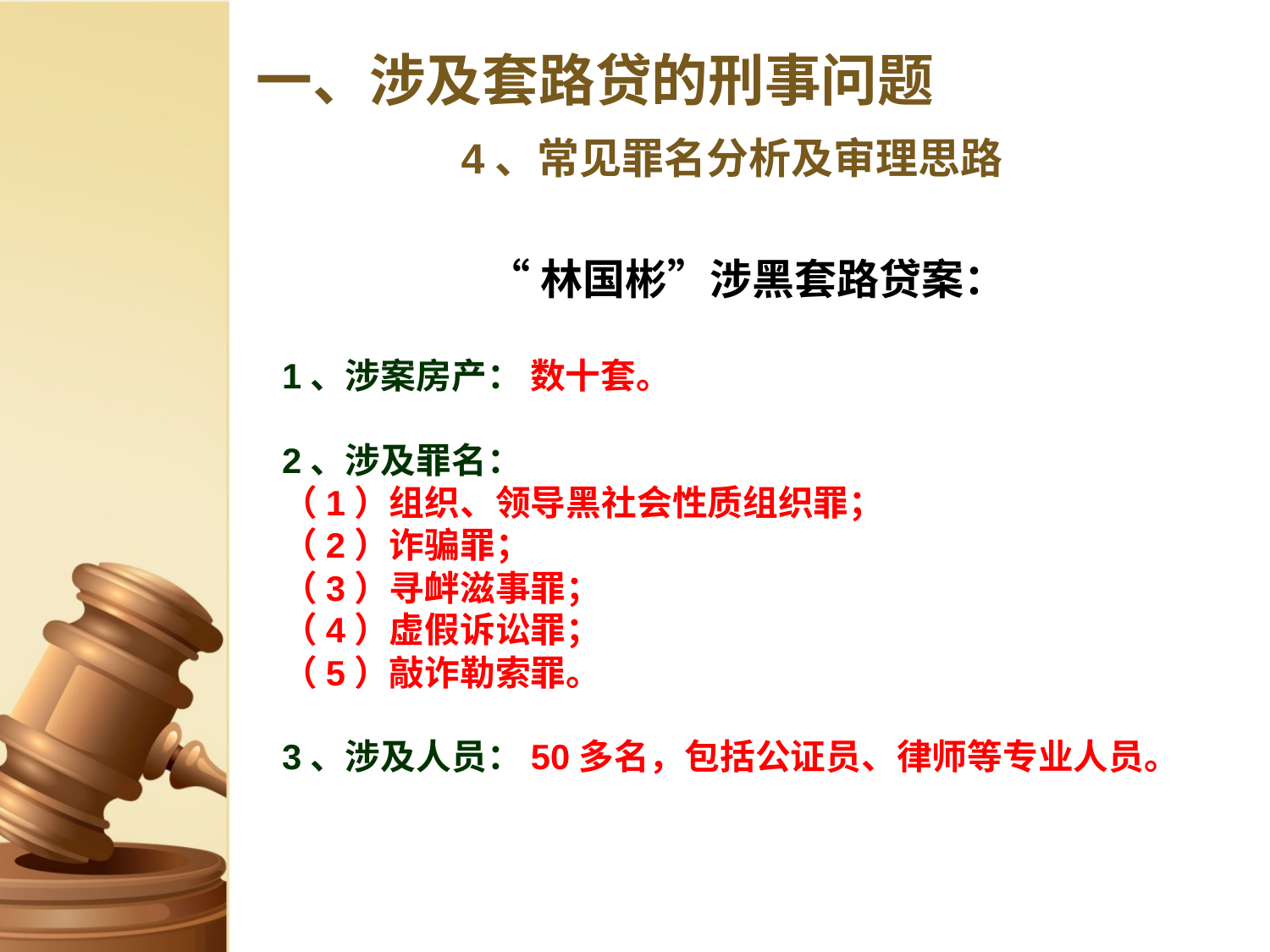

# 一、涉及套路贷的刑事问题
4、常见罪名分析及审理思路
“林国彬”涉黑套路贷案：

1、涉案房产： 数十套。

2、涉及罪名：
（1）组织、领导黑社会性质组织罪；
（2）诈骗罪；
（3）寻衅滋事罪；
（4）虚假诉讼罪；
（5）敲诈勒索罪。

3、涉及人员：50多名，包括公证员、律师等专业人员。